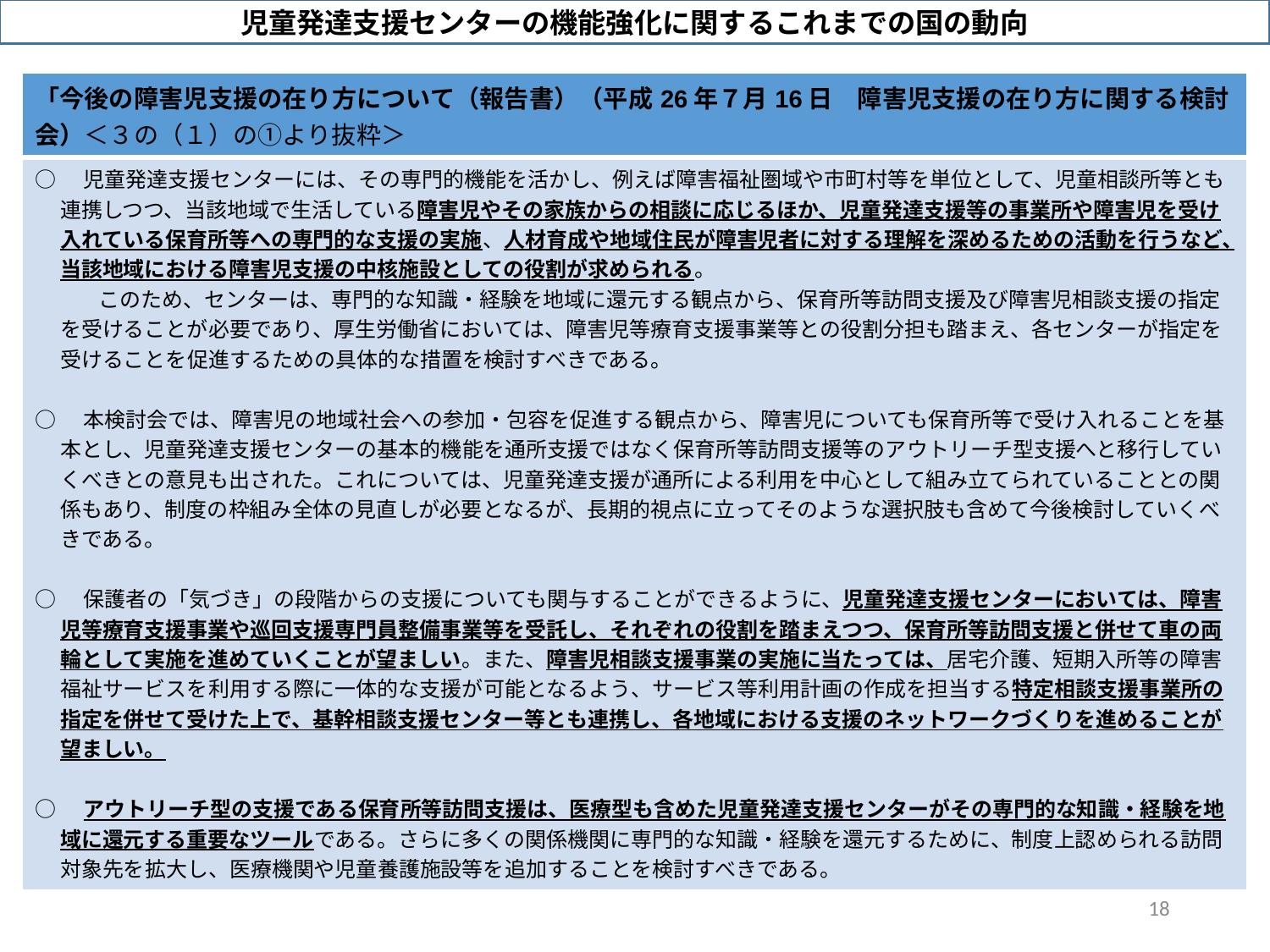

児童発達支援センターの機能強化に関するこれまでの国の動向
| 「今後の障害児支援の在り方について（報告書）（平成26年７月16日　障害児支援の在り方に関する検討会）＜３の（１）の①より抜粋＞ |
| --- |
| ○　児童発達支援センターには、その専門的機能を活かし、例えば障害福祉圏域や市町村等を単位として、児童相談所等とも連携しつつ、当該地域で生活している障害児やその家族からの相談に応じるほか、児童発達支援等の事業所や障害児を受け入れている保育所等への専門的な支援の実施、人材育成や地域住民が障害児者に対する理解を深めるための活動を行うなど、当該地域における障害児支援の中核施設としての役割が求められる。 　　　このため、センターは、専門的な知識・経験を地域に還元する観点から、保育所等訪問支援及び障害児相談支援の指定を受けることが必要であり、厚生労働省においては、障害児等療育支援事業等との役割分担も踏まえ、各センターが指定を受けることを促進するための具体的な措置を検討すべきである。 ○　本検討会では、障害児の地域社会への参加・包容を促進する観点から、障害児についても保育所等で受け入れることを基本とし、児童発達支援センターの基本的機能を通所支援ではなく保育所等訪問支援等のアウトリーチ型支援へと移行していくべきとの意見も出された。これについては、児童発達支援が通所による利用を中心として組み立てられていることとの関係もあり、制度の枠組み全体の見直しが必要となるが、長期的視点に立ってそのような選択肢も含めて今後検討していくべきである。 ○　保護者の「気づき」の段階からの支援についても関与することができるように、児童発達支援センターにおいては、障害児等療育支援事業や巡回支援専門員整備事業等を受託し、それぞれの役割を踏まえつつ、保育所等訪問支援と併せて車の両輪として実施を進めていくことが望ましい。また、障害児相談支援事業の実施に当たっては、居宅介護、短期入所等の障害福祉サービスを利用する際に一体的な支援が可能となるよう、サービス等利用計画の作成を担当する特定相談支援事業所の指定を併せて受けた上で、基幹相談支援センター等とも連携し、各地域における支援のネットワークづくりを進めることが望ましい。 ○　アウトリーチ型の支援である保育所等訪問支援は、医療型も含めた児童発達支援センターがその専門的な知識・経験を地域に還元する重要なツールである。さらに多くの関係機関に専門的な知識・経験を還元するために、制度上認められる訪問対象先を拡大し、医療機関や児童養護施設等を追加することを検討すべきである。 |
18